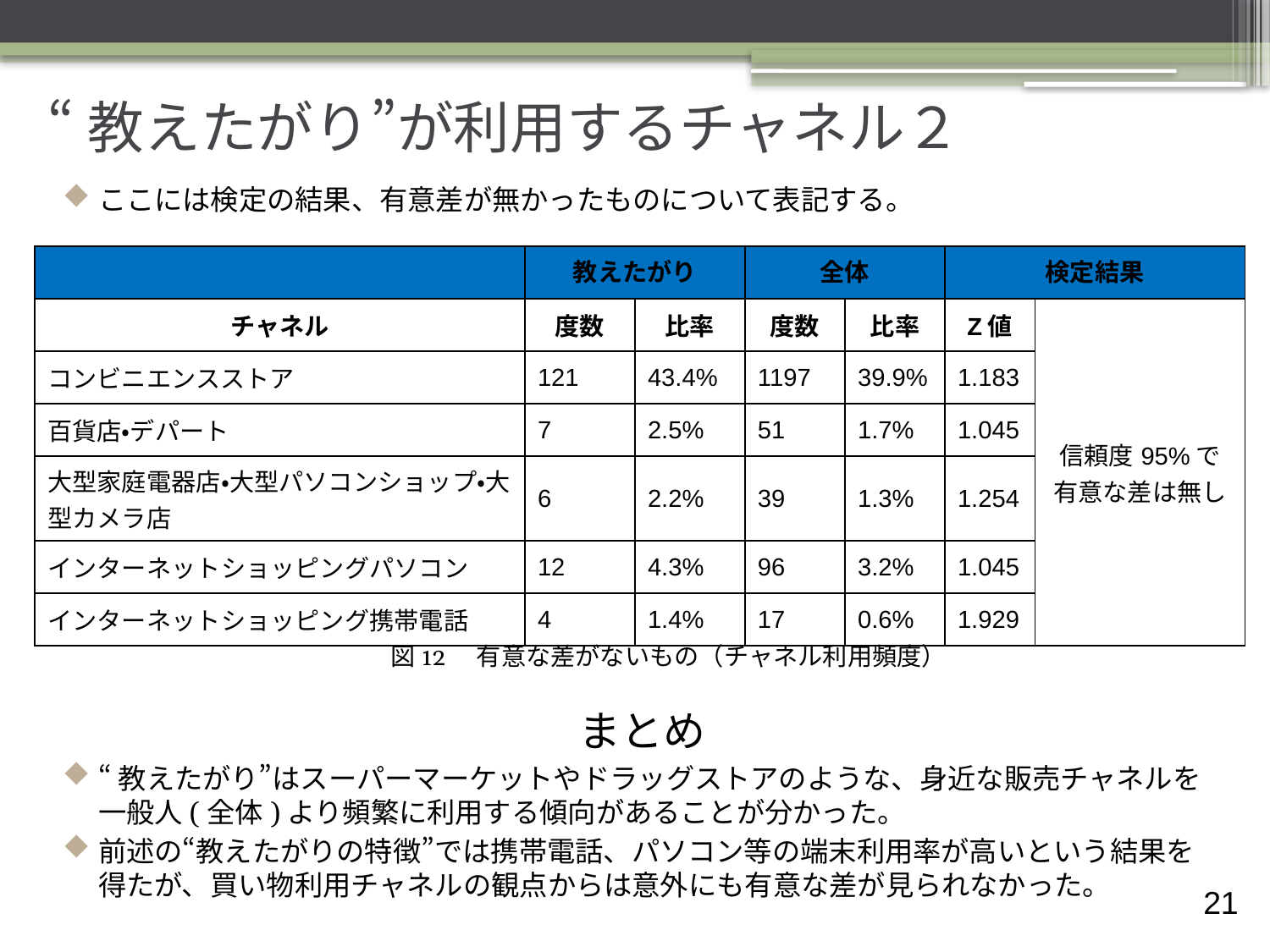

# “教えたがり”が利用するチャネル２
ここには検定の結果、有意差が無かったものについて表記する。

|  | 教えたがり |  | 全体 |  | 検定結果 |  |
| --- | --- | --- | --- | --- | --- | --- |
| チャネル | 度数 | 比率 | 度数 | 比率 | Z値 | 信頼度95%で 有意な差は無し |
| コンビニエンスストア | 121 | 43.4% | 1197 | 39.9% | 1.183 |  |
| 百貨店・デパート | 7 | 2.5% | 51 | 1.7% | 1.045 |  |
| 大型家庭電器店・大型パソコンショップ・大型カメラ店 | 6 | 2.2% | 39 | 1.3% | 1.254 |  |
| インターネットショッピングパソコン | 12 | 4.3% | 96 | 3.2% | 1.045 |  |
| インターネットショッピング携帯電話 | 4 | 1.4% | 17 | 0.6% | 1.929 |  |
図12　有意な差がないもの（チャネル利用頻度）
まとめ
“教えたがり”はスーパーマーケットやドラッグストアのような、身近な販売チャネルを一般人(全体)より頻繁に利用する傾向があることが分かった。
前述の“教えたがりの特徴”では携帯電話、パソコン等の端末利用率が高いという結果を得たが、買い物利用チャネルの観点からは意外にも有意な差が見られなかった。

21